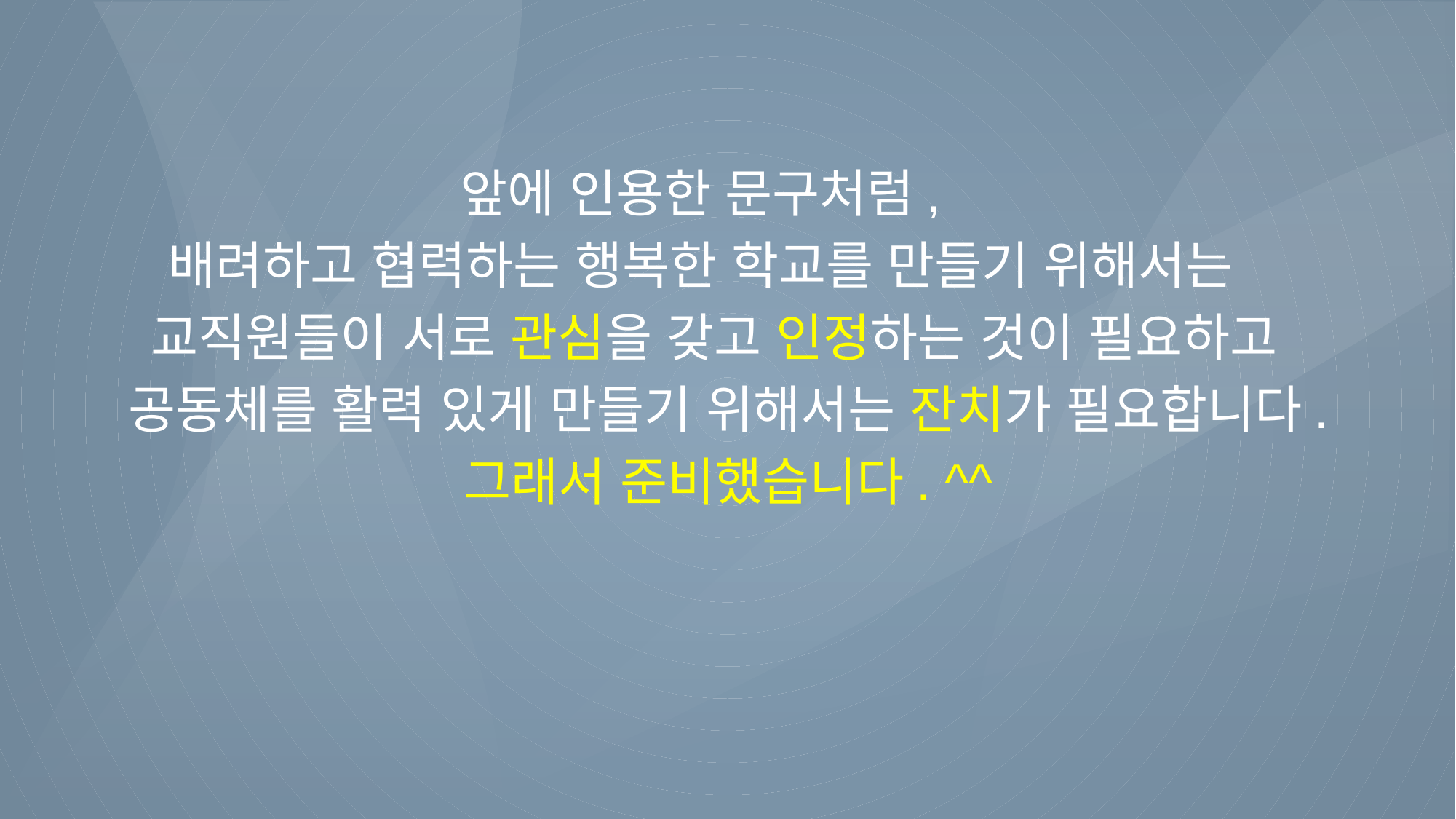

앞에 인용한 문구처럼,
배려하고 협력하는 행복한 학교를 만들기 위해서는
 교직원들이 서로 관심을 갖고 인정하는 것이 필요하고
   공동체를 활력 있게 만들기 위해서는 잔치가 필요합니다.
   그래서 준비했습니다. ^^